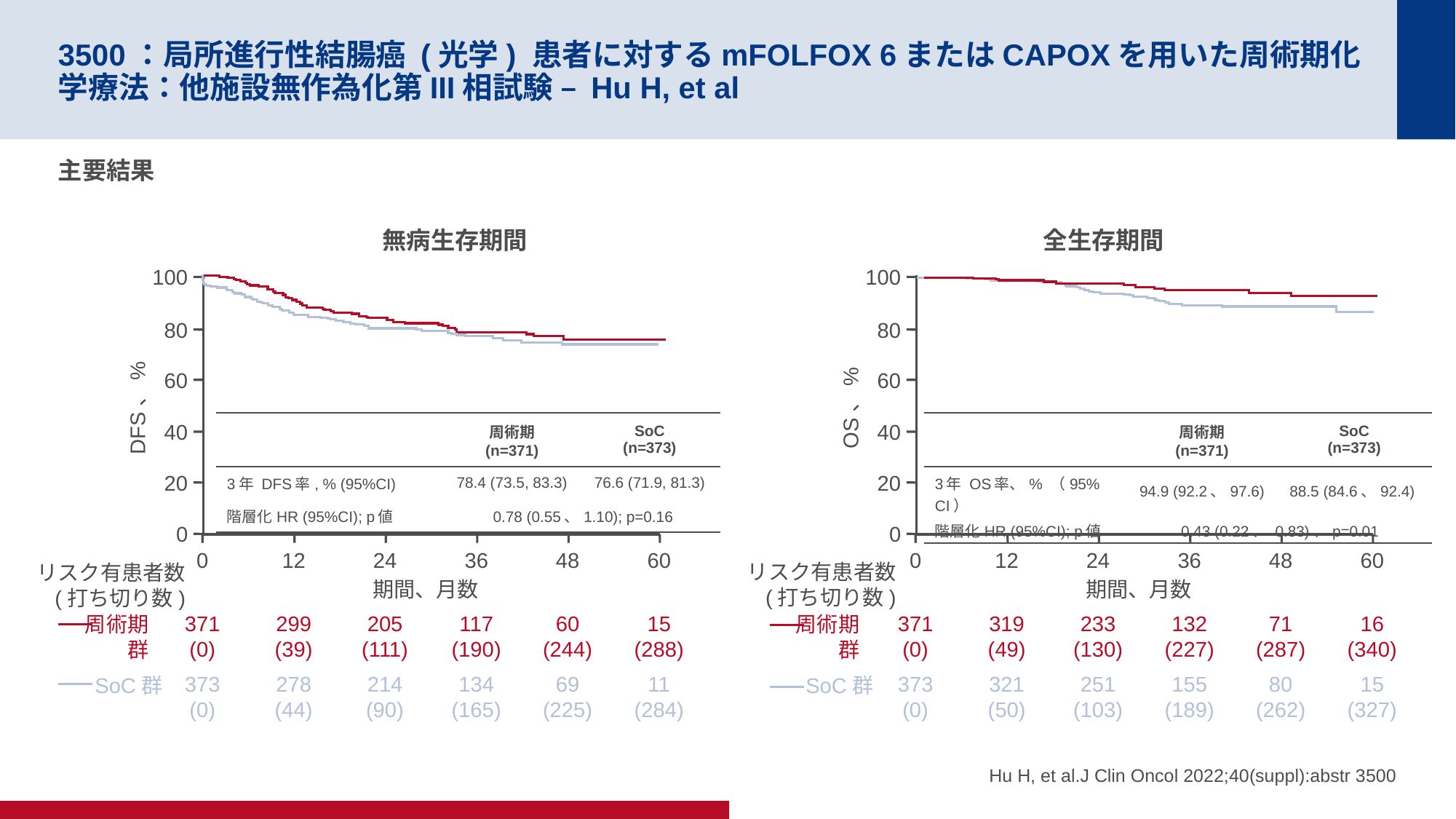

# 3500：局所進行性結腸癌 (光学) 患者に対するmFOLFOX 6またはCAPOXを用いた周術期化学療法：他施設無作為化第III相試験 – Hu H, et al
主要結果
無病生存期間
全生存期間
100

80

60

DFS、%
40

20

0

0
12
24
36
48
60
リスク有患者数
(打ち切り数)
期間、月数
周術期
群
371
 (0)
299
(39)
205
(111)
117
(190)
60
(244)
15
(288)
SoC群
373
 (0)
278
(44)
214
(90)
134
(165)
69
(225)
11
(284)
100

80

60

OS、%
40

20

0

0
12
24
36
48
60
リスク有患者数
(打ち切り数)
期間、月数
周術期
群
371
 (0)
319
(49)
233
(130)
132
(227)
71
(287)
16
(340)
SoC群
373
 (0)
321
(50)
251
(103)
155
(189)
80
(262)
15
(327)

|  | 周術期 (n=371) | SoC (n=373) |
| --- | --- | --- |
| 3年 DFS率, % (95%CI) | 78.4 (73.5, 83.3) | 76.6 (71.9, 81.3) |
| 階層化HR (95%CI); p値 | 0.78 (0.55、1.10); p=0.16 |  |
|  | 周術期 (n=371) | SoC (n=373) |
| --- | --- | --- |
| 3年 OS率、% （95% CI） | 94.9 (92.2、97.6) | 88.5 (84.6、92.4) |
| 階層化HR (95%CI); p値 | 0.43 (0.22、 0.83)、p=0.01 |  |
Hu H, et al.J Clin Oncol 2022;40(suppl):abstr 3500